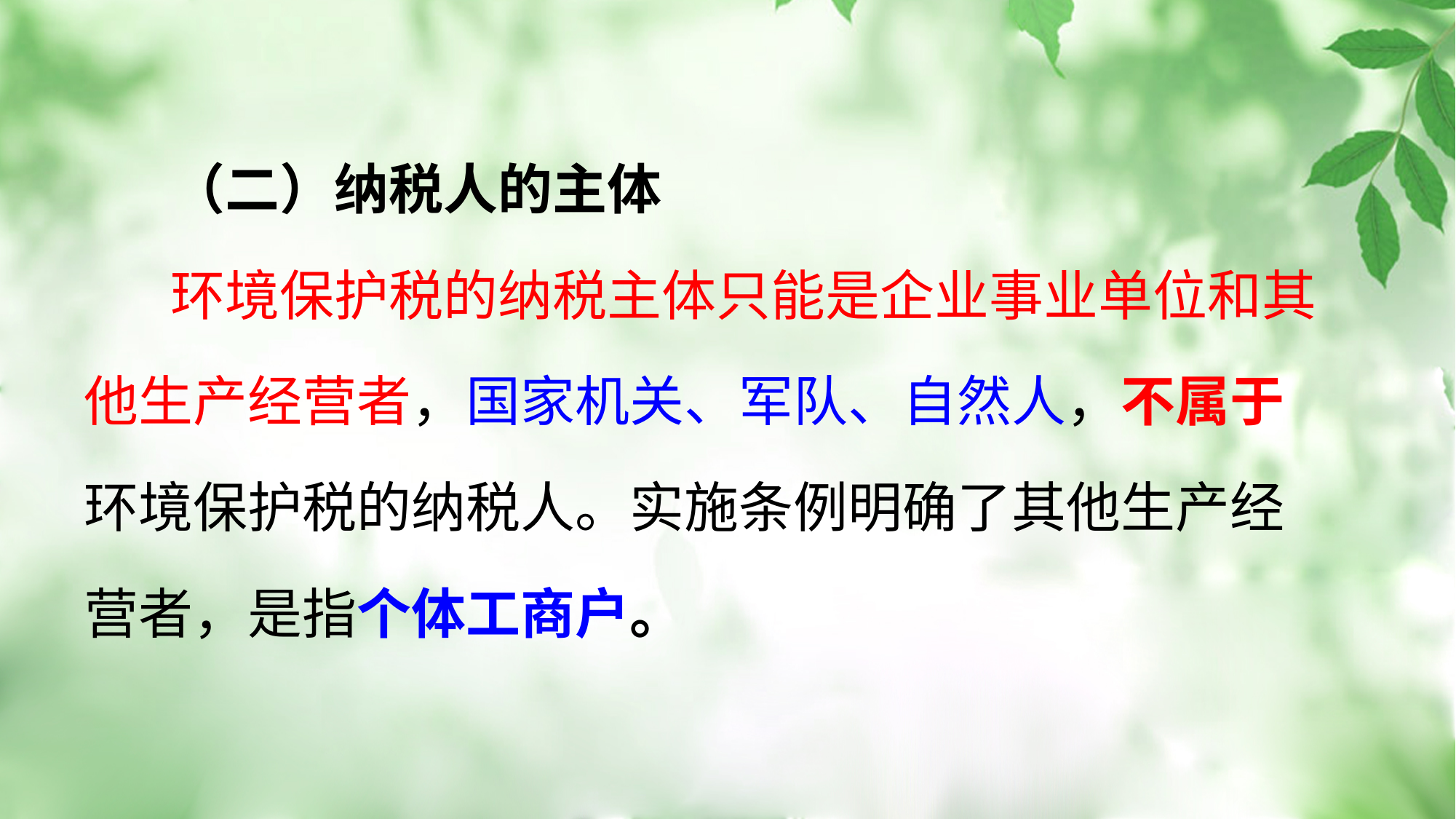

（二）纳税人的主体
  环境保护税的纳税主体只能是企业事业单位和其他生产经营者，国家机关、军队、自然人，不属于环境保护税的纳税人。实施条例明确了其他生产经营者，是指个体工商户。